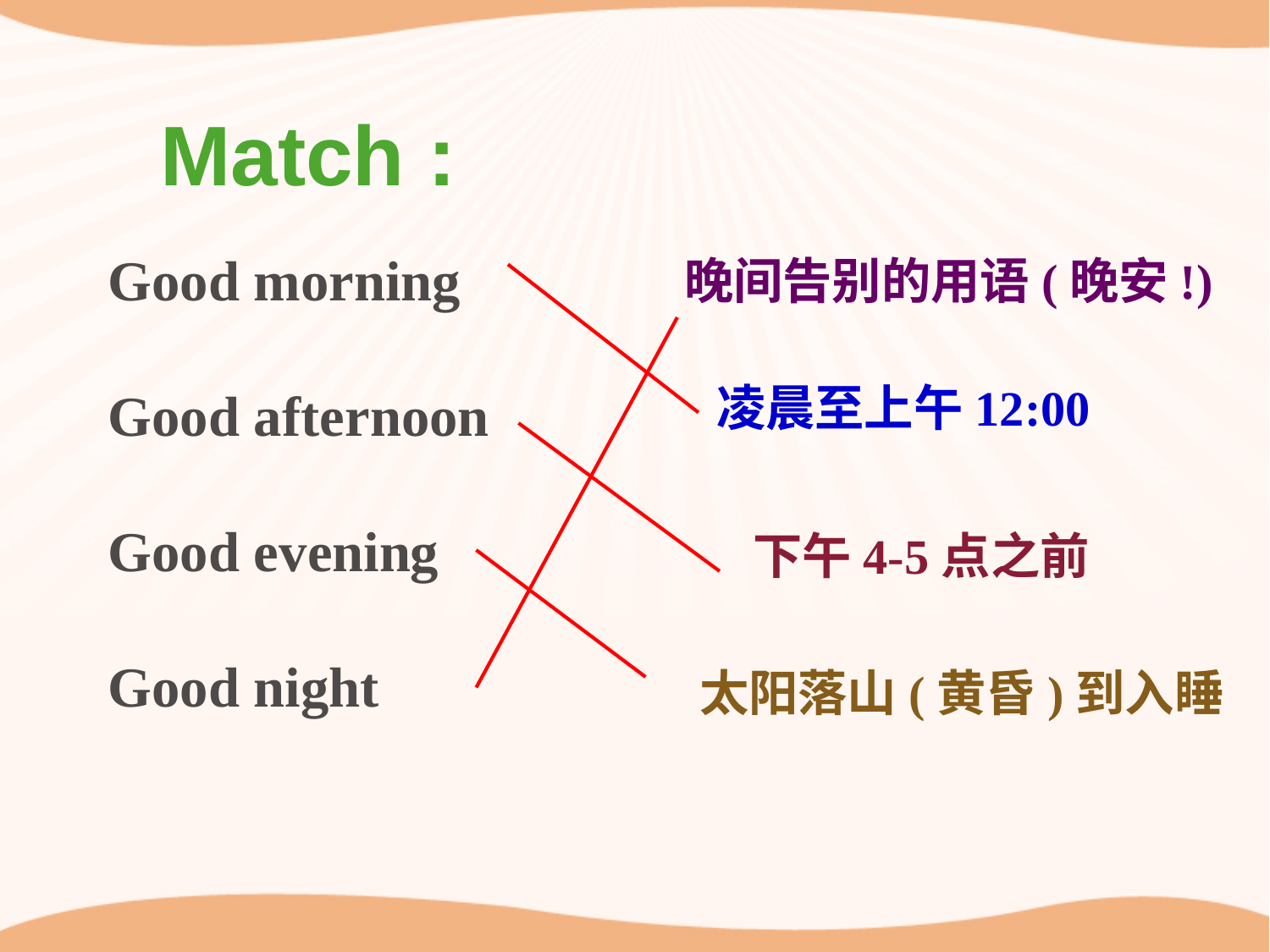

Good morning

Good afternoon

Good evening

Good night
Match :
晚间告别的用语(晚安!)

凌晨至上午12:00

下午4-5点之前

太阳落山(黄昏)到入睡